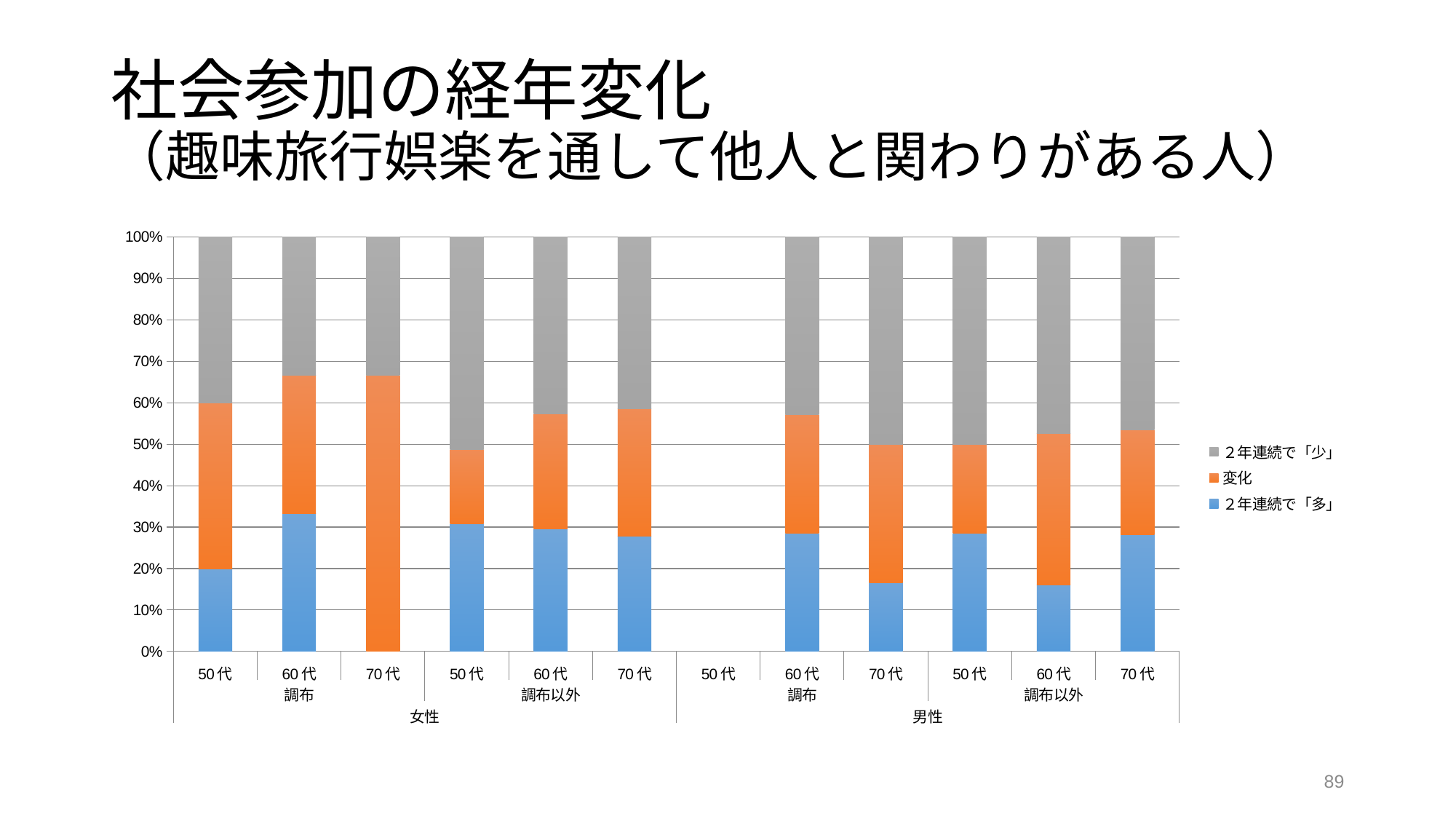

# 社会参加の経年変化 （趣味旅行娯楽を通して他人と関わりがある人）

### Chart

| Category | ２年連続で「多」 | 変化 | ２年連続で「少」 |
|---|---|---|---|
| 50代 | 1.0 | 2.0 | 2.0 |
| 60代 | 5.0 | 5.0 | 5.0 |
| 70代 | None | 6.0 | 3.0 |
| 50代 | 12.0 | 7.0 | 20.0 |
| 60代 | 45.0 | 42.0 | 65.0 |
| 70代 | 39.0 | 43.0 | 58.0 |
| 50代 | None | None | None |
| 60代 | 4.0 | 4.0 | 6.0 |
| 70代 | 1.0 | 2.0 | 3.0 |
| 50代 | 8.0 | 6.0 | 14.0 |
| 60代 | 19.0 | 43.0 | 56.0 |
| 70代 | 37.0 | 33.0 | 61.0 |
89